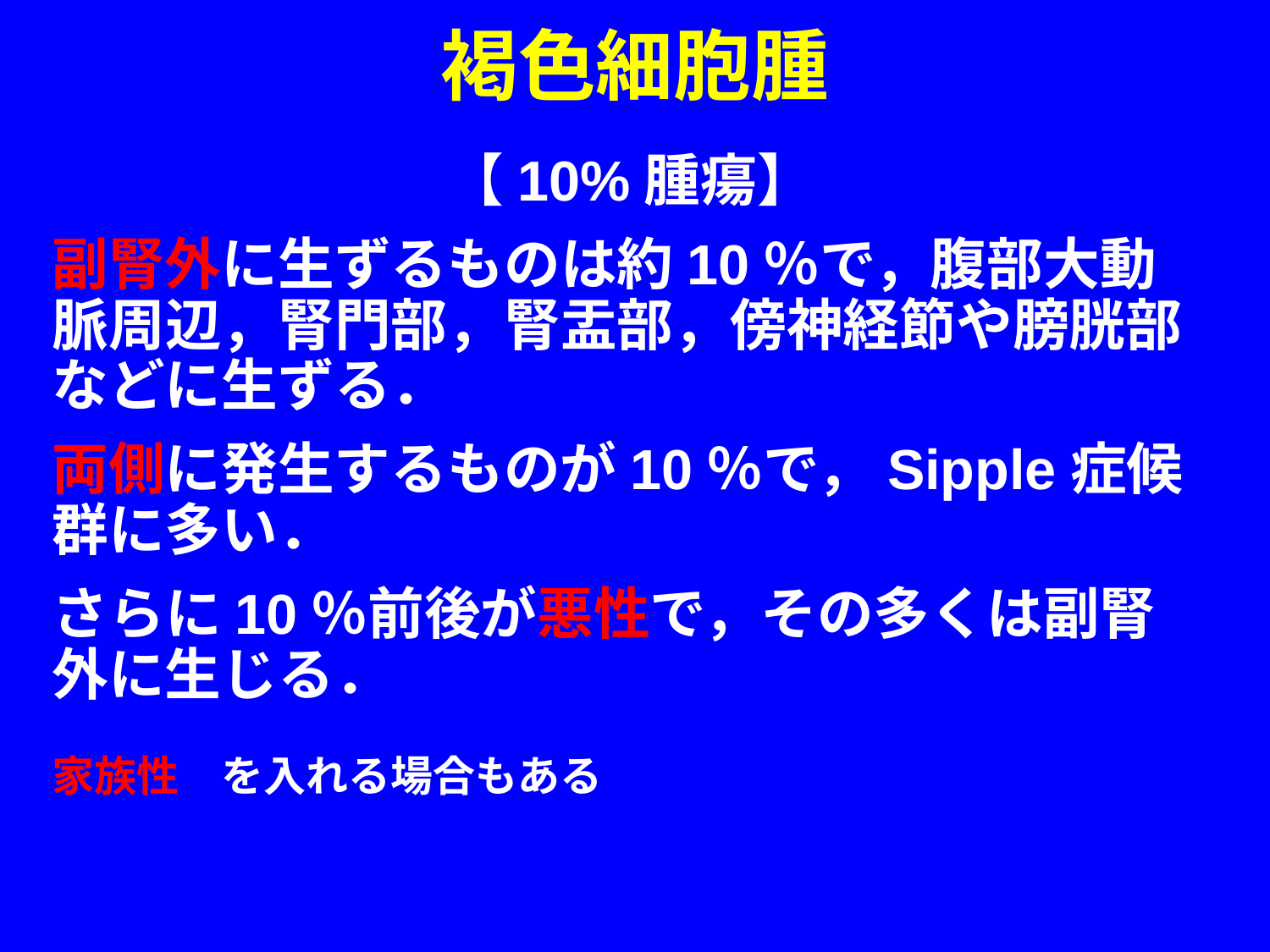

# 褐色細胞腫
【10%腫瘍】
副腎外に生ずるものは約10％で，腹部大動脈周辺，腎門部，腎盂部，傍神経節や膀胱部などに生ずる．
両側に発生するものが10％で，Sipple症候群に多い．
さらに10％前後が悪性で，その多くは副腎外に生じる．

家族性　を入れる場合もある